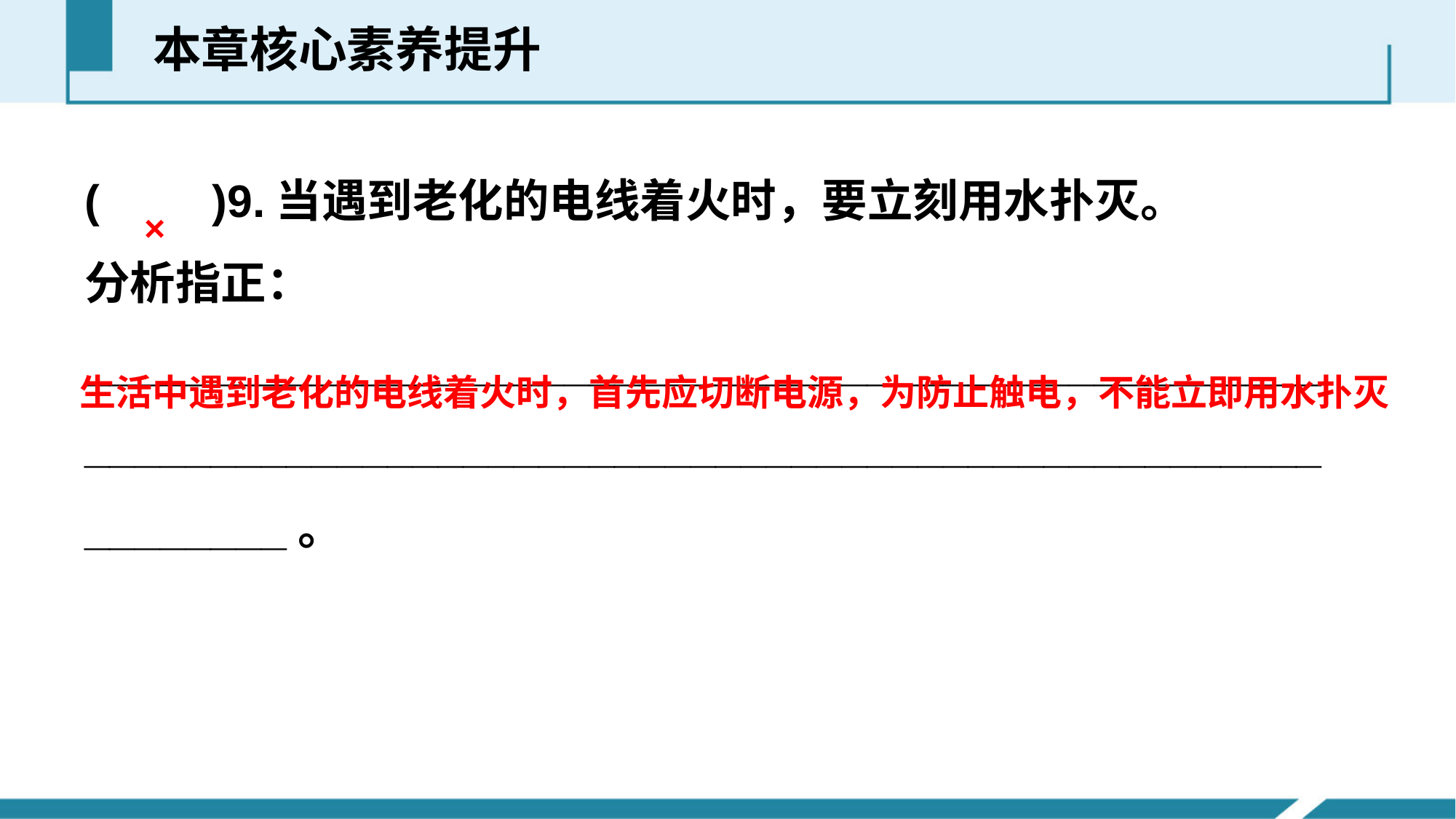

本章核心素养提升
(　　)9.当遇到老化的电线着火时，要立刻用水扑灭。
分析指正：__________________________________________________________________________________________________________。
×
生活中遇到老化的电线着火时，首先应切断电源，为防止触电，不能立即用水扑灭